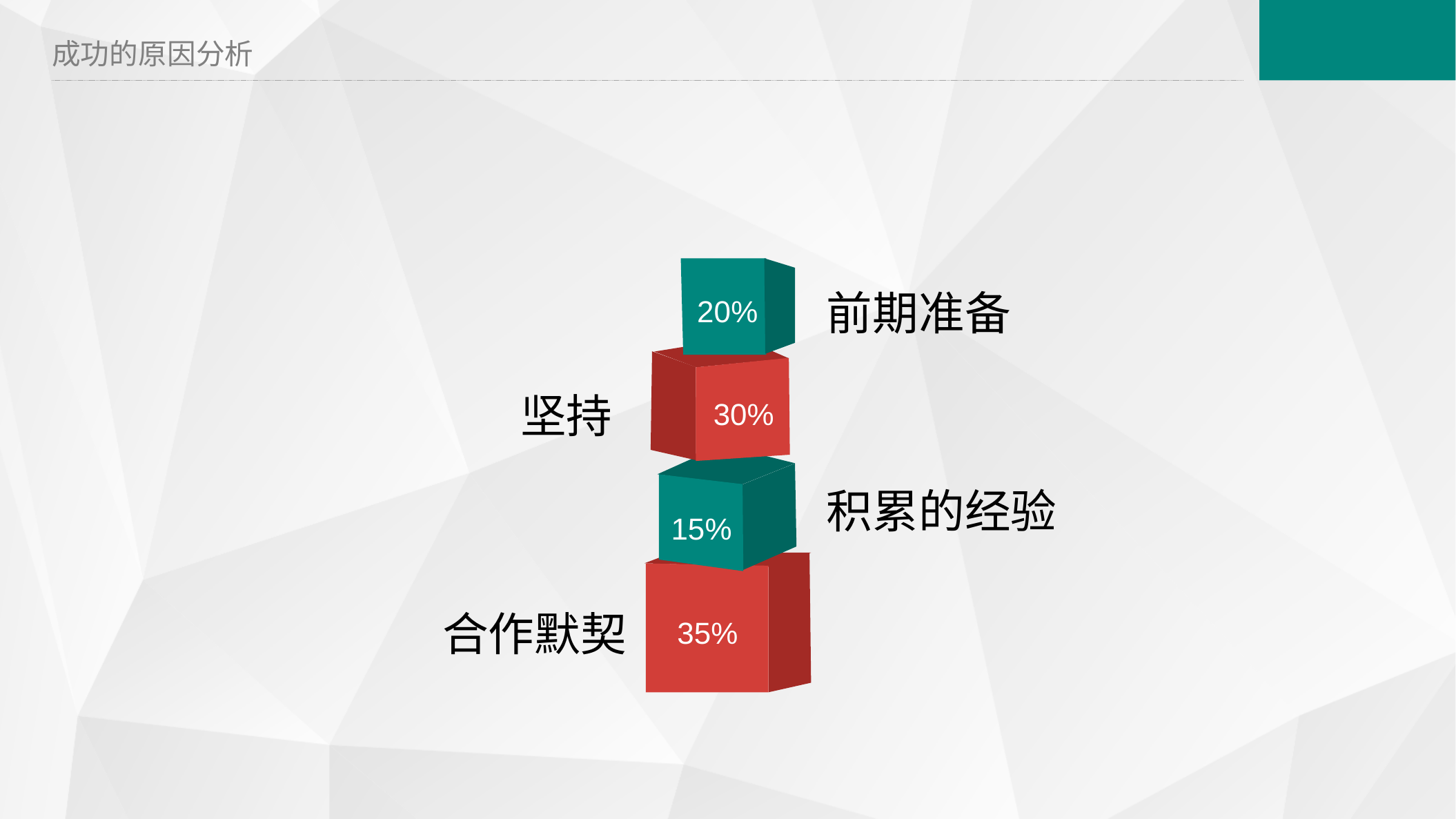

成功的原因分析

20%

30%

15%

35%
前期准备
坚持
积累的经验
合作默契